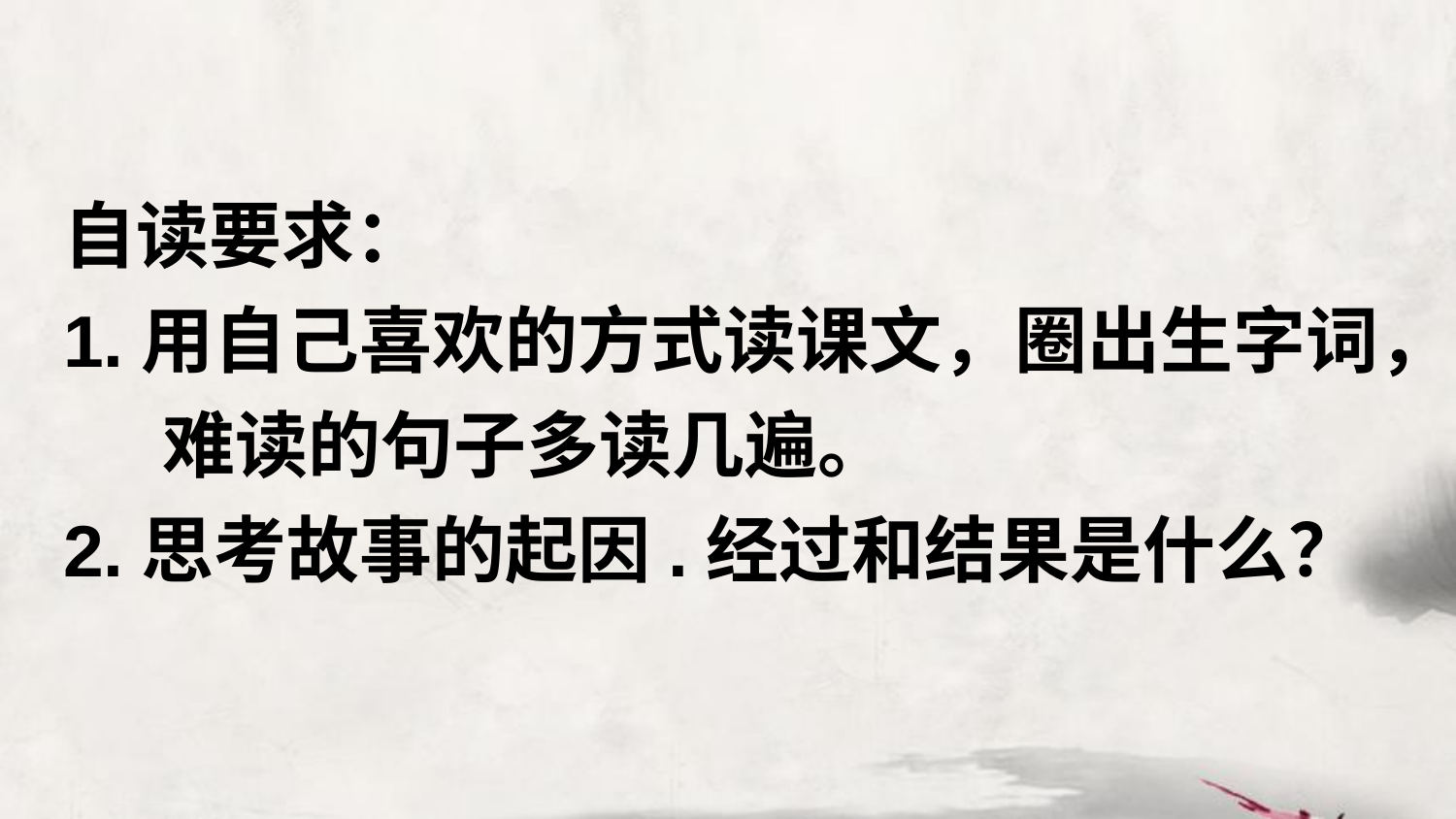

自读要求：
1.用自己喜欢的方式读课文，圈出生字词，       难读的句子多读几遍。
2.思考故事的起因.经过和结果是什么？